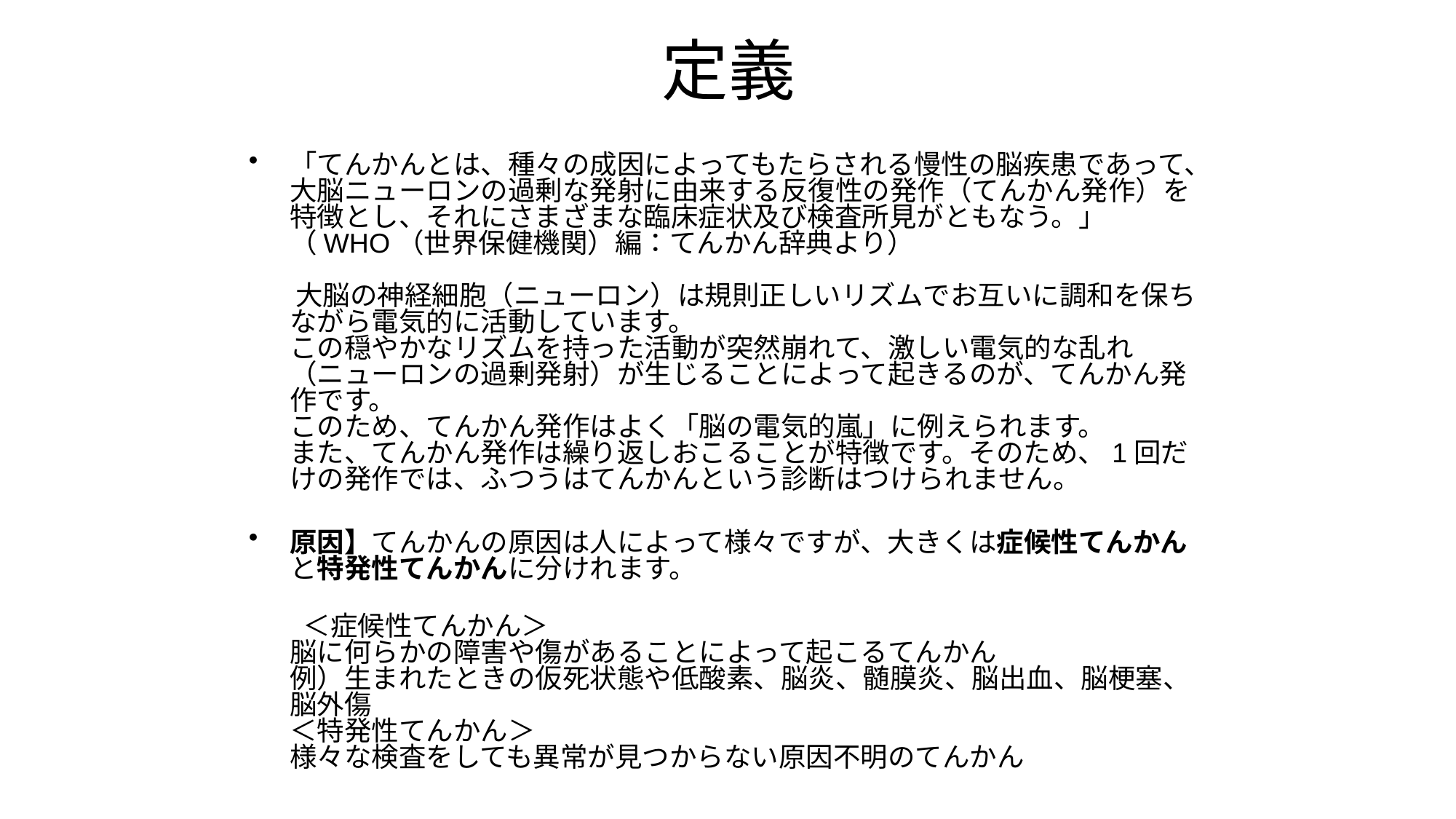

# 定義
「てんかんとは、種々の成因によってもたらされる慢性の脳疾患であって、大脳ニューロンの過剰な発射に由来する反復性の発作（てんかん発作）を特徴とし、それにさまざまな臨床症状及び検査所見がともなう。」
（WHO（世界保健機関）編：てんかん辞典より）
 大脳の神経細胞（ニューロン）は規則正しいリズムでお互いに調和を保ちながら電気的に活動しています。
この穏やかなリズムを持った活動が突然崩れて、激しい電気的な乱れ（ニューロンの過剰発射）が生じることによって起きるのが、てんかん発作です。
このため、てんかん発作はよく「脳の電気的嵐」に例えられます。
また、てんかん発作は繰り返しおこることが特徴です。そのため、1回だけの発作では、ふつうはてんかんという診断はつけられません。

原因】てんかんの原因は人によって様々ですが、大きくは症候性てんかんと特発性てんかんに分けれます。
　　＜症候性てんかん＞
脳に何らかの障害や傷があることによって起こるてんかん
例）生まれたときの仮死状態や低酸素、脳炎、髄膜炎、脳出血、脳梗塞、脳外傷
＜特発性てんかん＞
様々な検査をしても異常が見つからない原因不明のてんかん